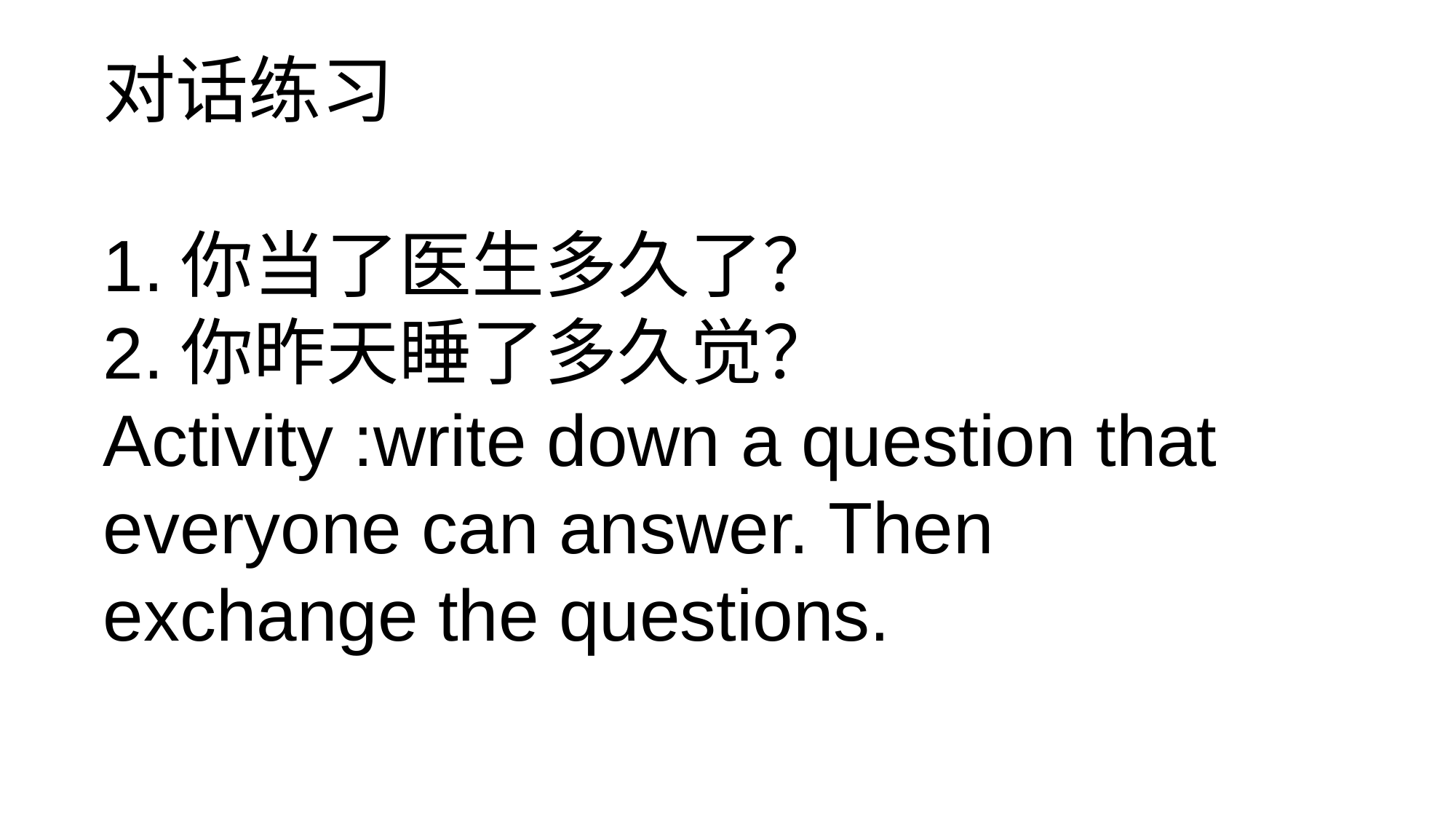

对话练习

1.你当了医生多久了？
2.你昨天睡了多久觉？
Activity :write down a question that everyone can answer. Then exchange the questions.